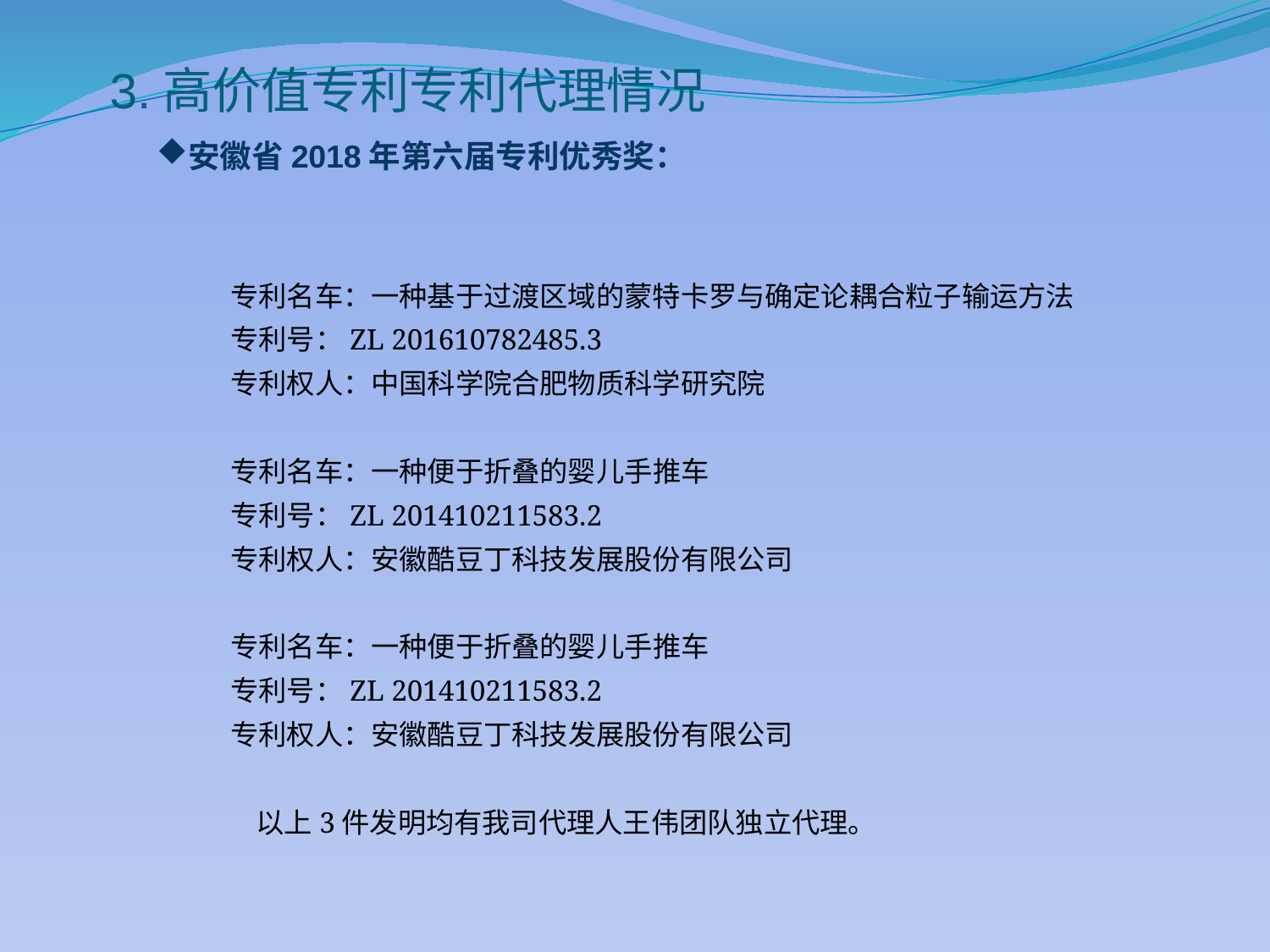

3.高价值专利专利代理情况
安徽省2018年第六届专利优秀奖：

专利名车：一种基于过渡区域的蒙特卡罗与确定论耦合粒子输运方法
专利号：ZL 201610782485.3
专利权人：中国科学院合肥物质科学研究院

专利名车：一种便于折叠的婴儿手推车
专利号：ZL 201410211583.2
专利权人：安徽酷豆丁科技发展股份有限公司

专利名车：一种便于折叠的婴儿手推车
专利号：ZL 201410211583.2
专利权人：安徽酷豆丁科技发展股份有限公司

   以上3件发明均有我司代理人王伟团队独立代理。